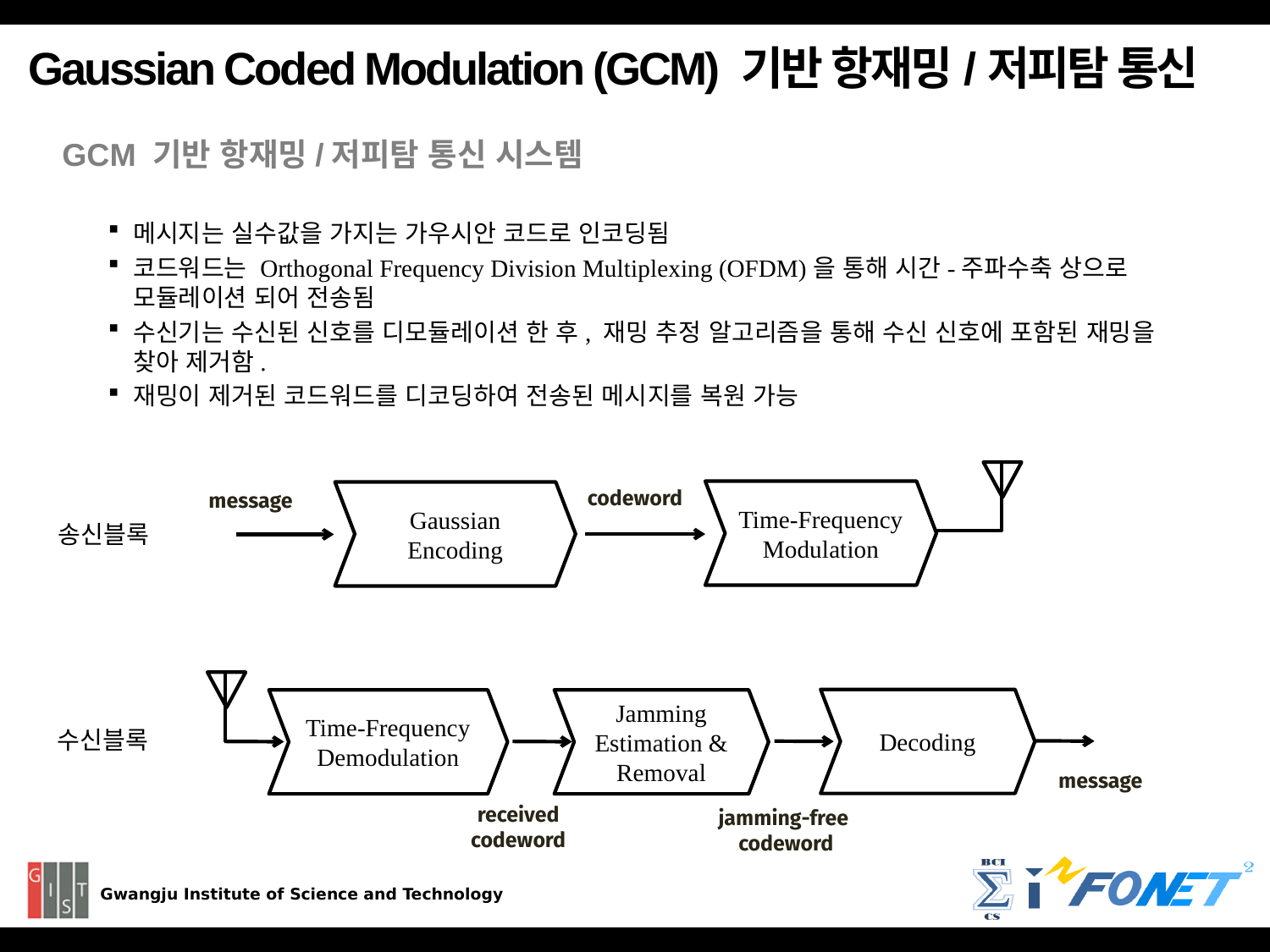

Gaussian Coded Modulation (GCM) 기반 항재밍/저피탐 통신
GCM 기반 항재밍/저피탐 통신 시스템
메시지는 실수값을 가지는 가우시안 코드로 인코딩됨
코드워드는 Orthogonal Frequency Division Multiplexing (OFDM)을 통해 시간-주파수축 상으로 모듈레이션 되어 전송됨
수신기는 수신된 신호를 디모듈레이션 한 후, 재밍 추정 알고리즘을 통해 수신 신호에 포함된 재밍을 찾아 제거함.
재밍이 제거된 코드워드를 디코딩하여 전송된 메시지를 복원 가능

codeword
message
Time-Frequency Modulation
Gaussian Encoding
송신블록

Decoding
Time-Frequency Demodulation
Jamming Estimation & Removal
수신블록
message
received codeword
jamming-free  codeword